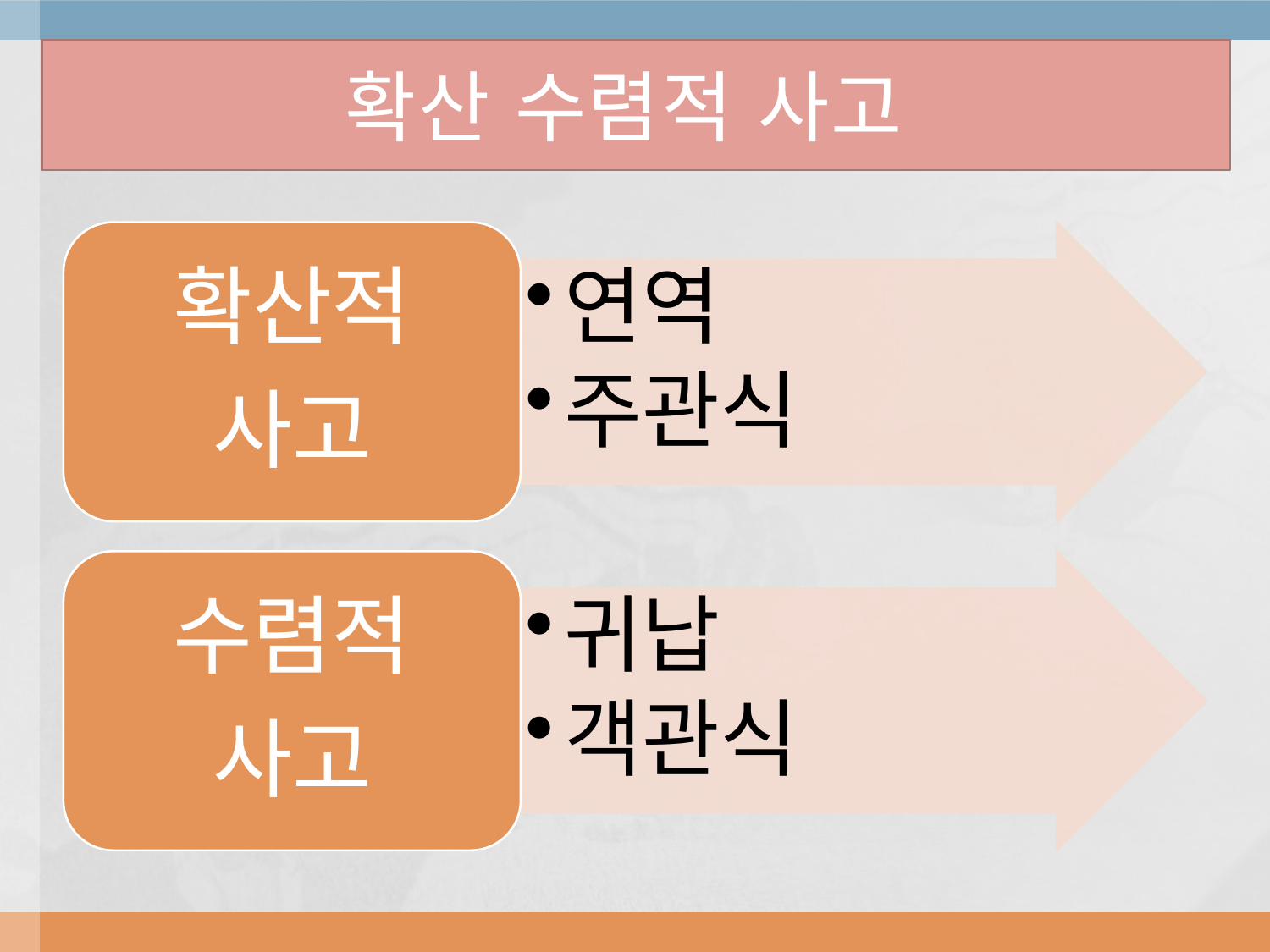

# 확산 수렴적 사고
연역
주관식
확산적
사고
귀납
객관식
수렴적
사고